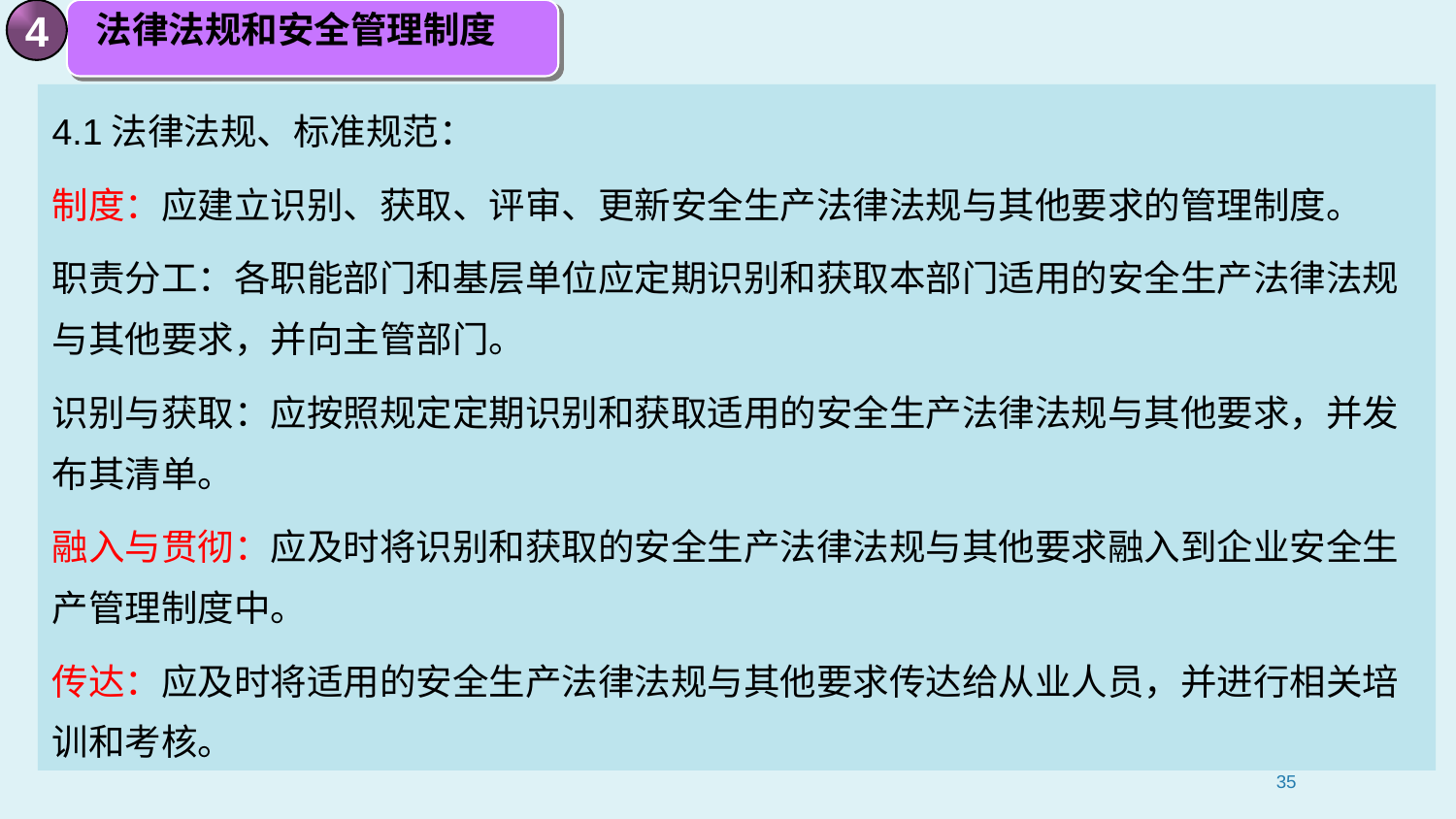

法律法规和安全管理制度
4
4.1法律法规、标准规范：
制度：应建立识别、获取、评审、更新安全生产法律法规与其他要求的管理制度。
职责分工：各职能部门和基层单位应定期识别和获取本部门适用的安全生产法律法规与其他要求，并向主管部门。
识别与获取：应按照规定定期识别和获取适用的安全生产法律法规与其他要求，并发布其清单。
融入与贯彻：应及时将识别和获取的安全生产法律法规与其他要求融入到企业安全生产管理制度中。
传达：应及时将适用的安全生产法律法规与其他要求传达给从业人员，并进行相关培训和考核。
                                     35